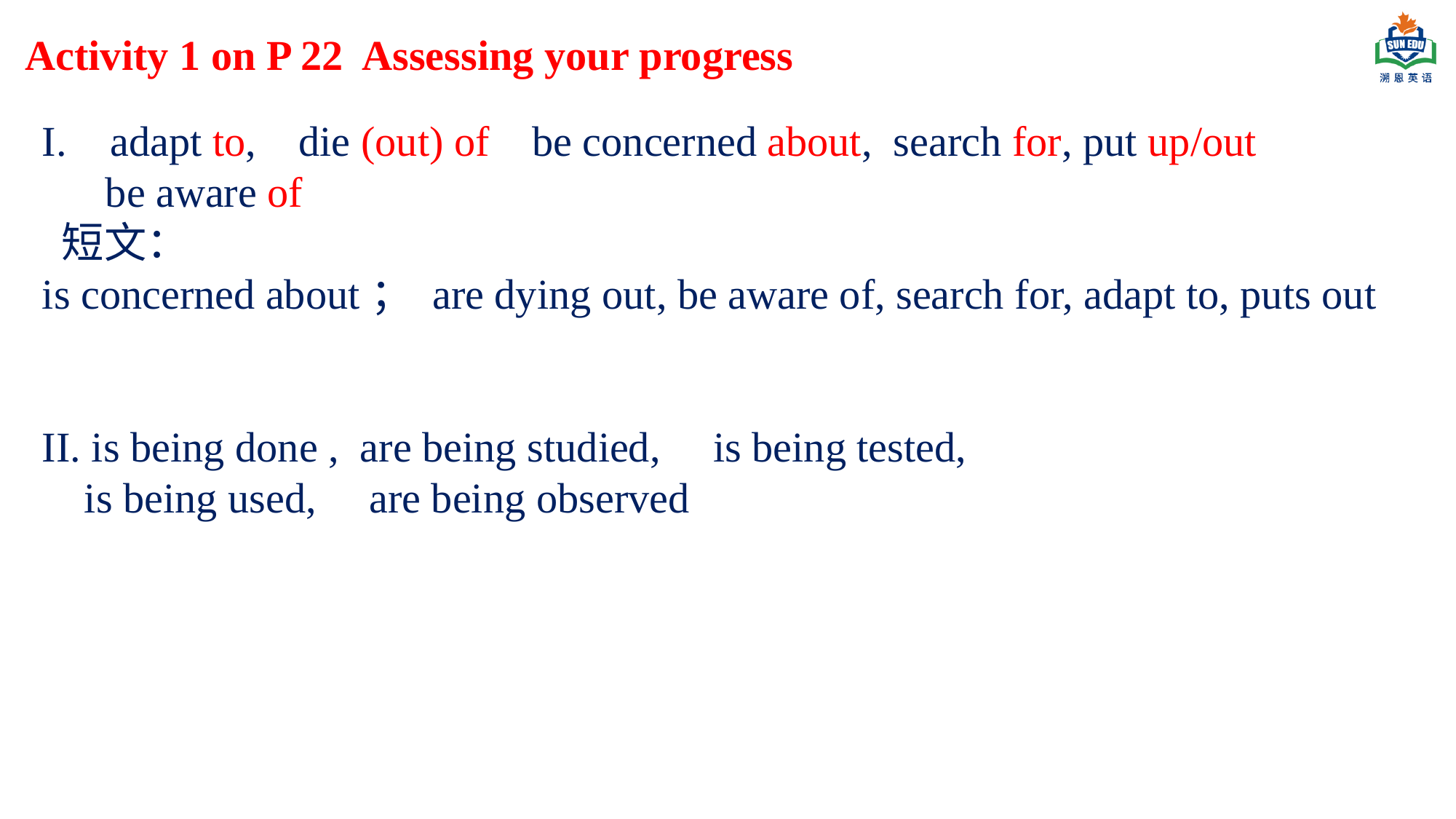

Activity 1 on P 22  Assessing your progress
adapt to,    die (out) of    be concerned about,  search for, put up/out
      be aware of
 短文：
is concerned about； are dying out, be aware of, search for, adapt to, puts out

II. is being done ,  are being studied,     is being tested,
    is being used,     are being observed